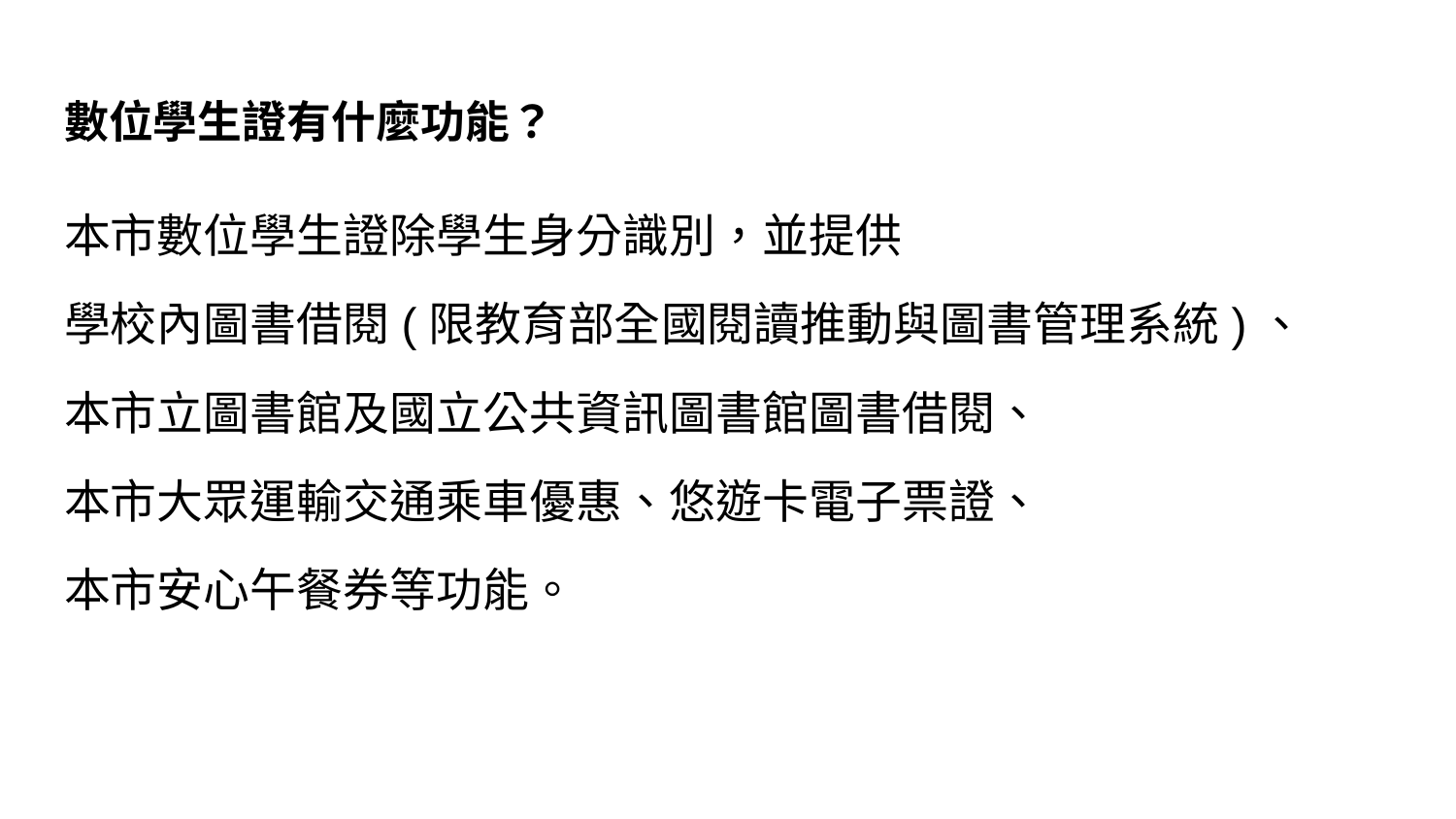

# 數位學生證有什麼功能？
本市數位學生證除學生身分識別，並提供
學校內圖書借閱(限教育部全國閱讀推動與圖書管理系統)、
本市立圖書館及國立公共資訊圖書館圖書借閱、
本市大眾運輸交通乘車優惠、悠遊卡電子票證、
本市安心午餐券等功能。